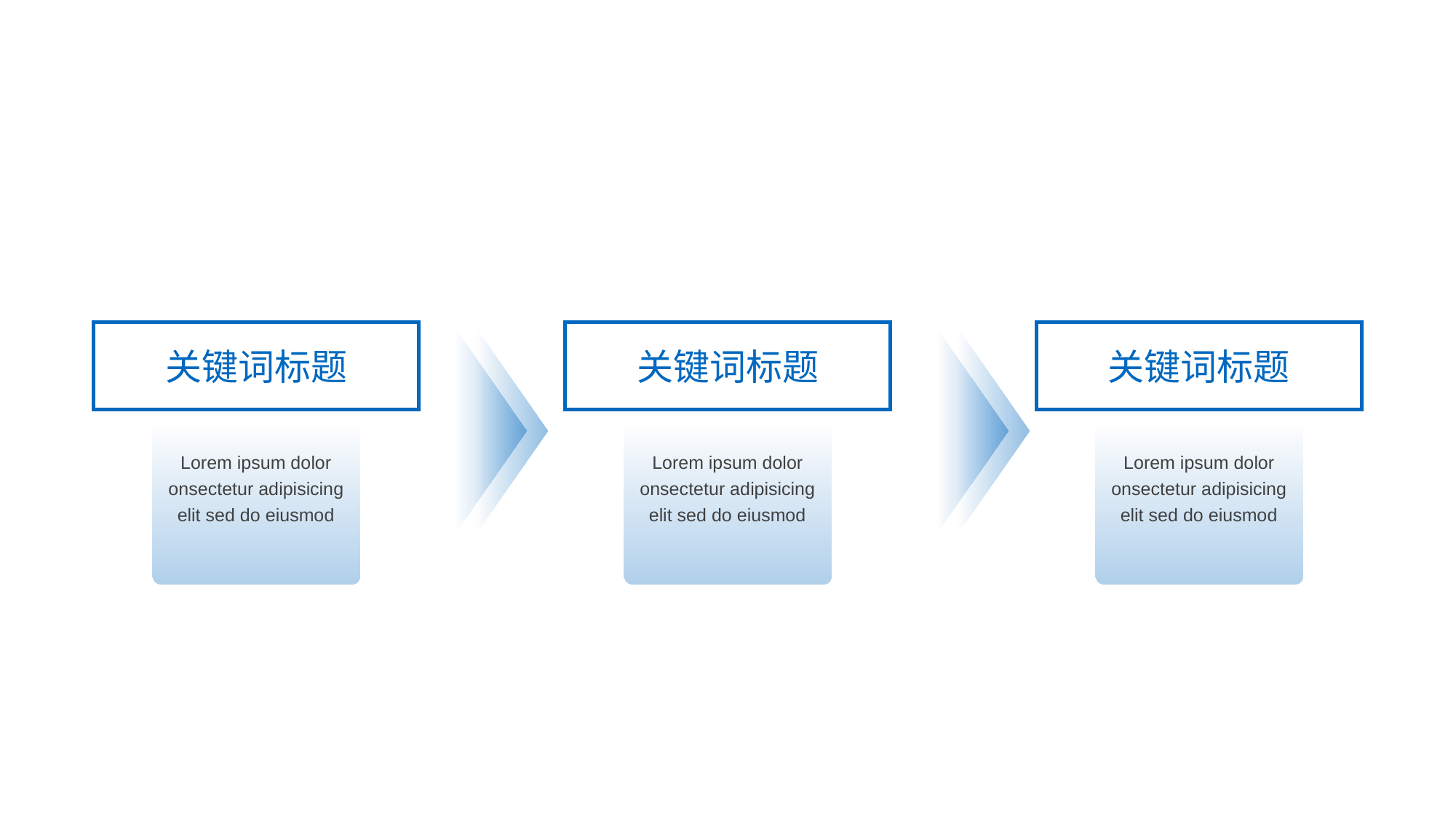

关键词标题

Lorem ipsum dolor onsectetur adipisicing elit sed do eiusmod
关键词标题

Lorem ipsum dolor onsectetur adipisicing elit sed do eiusmod
关键词标题

Lorem ipsum dolor onsectetur adipisicing elit sed do eiusmod